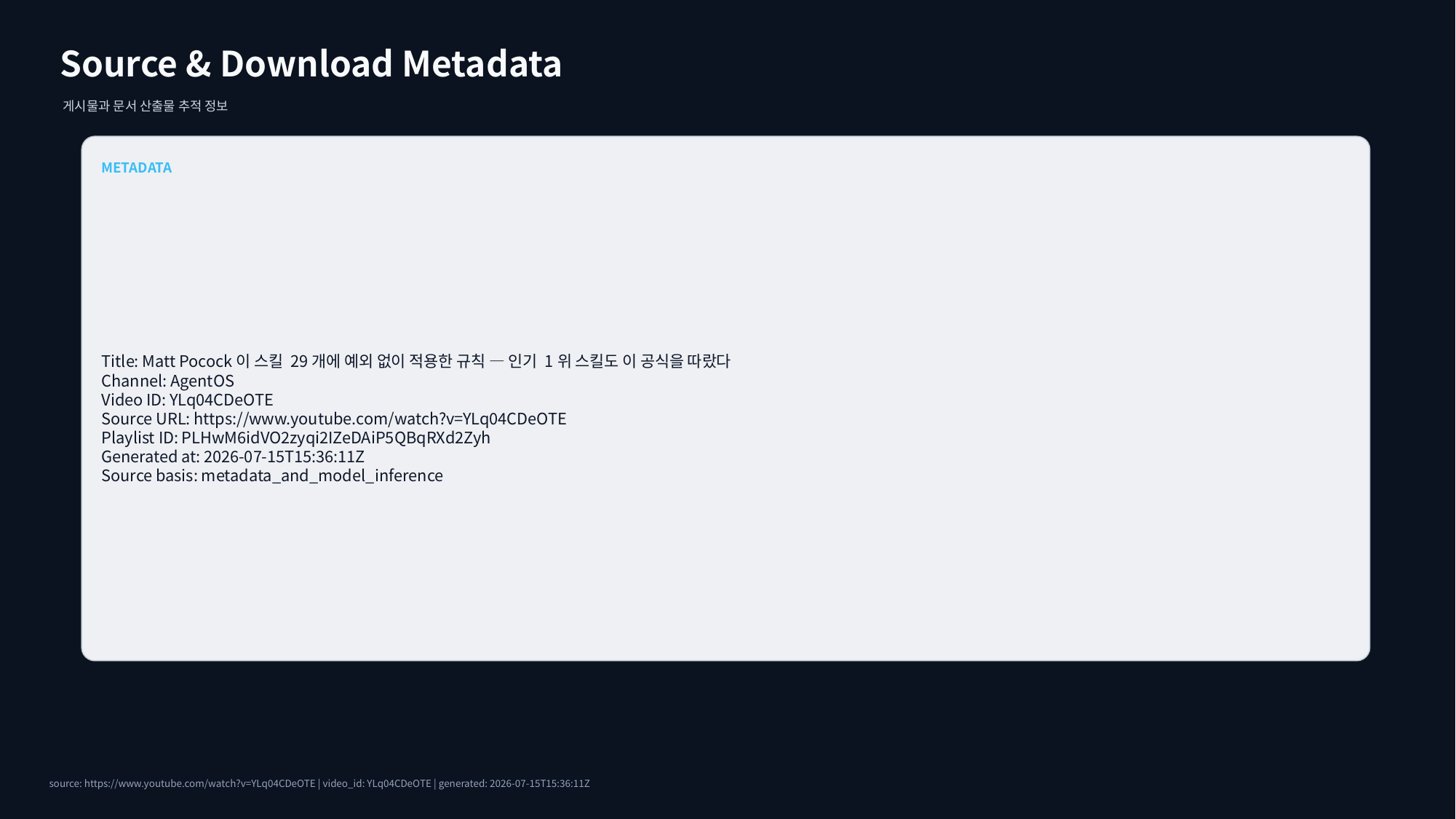

Source & Download Metadata
게시물과 문서 산출물 추적 정보

METADATA
Title: Matt Pocock이 스킬 29개에 예외 없이 적용한 규칙 — 인기 1위 스킬도 이 공식을 따랐다
Channel: AgentOS
Video ID: YLq04CDeOTE
Source URL: https://www.youtube.com/watch?v=YLq04CDeOTE
Playlist ID: PLHwM6idVO2zyqi2IZeDAiP5QBqRXd2Zyh
Generated at: 2026-07-15T15:36:11Z
Source basis: metadata_and_model_inference
source: https://www.youtube.com/watch?v=YLq04CDeOTE | video_id: YLq04CDeOTE | generated: 2026-07-15T15:36:11Z